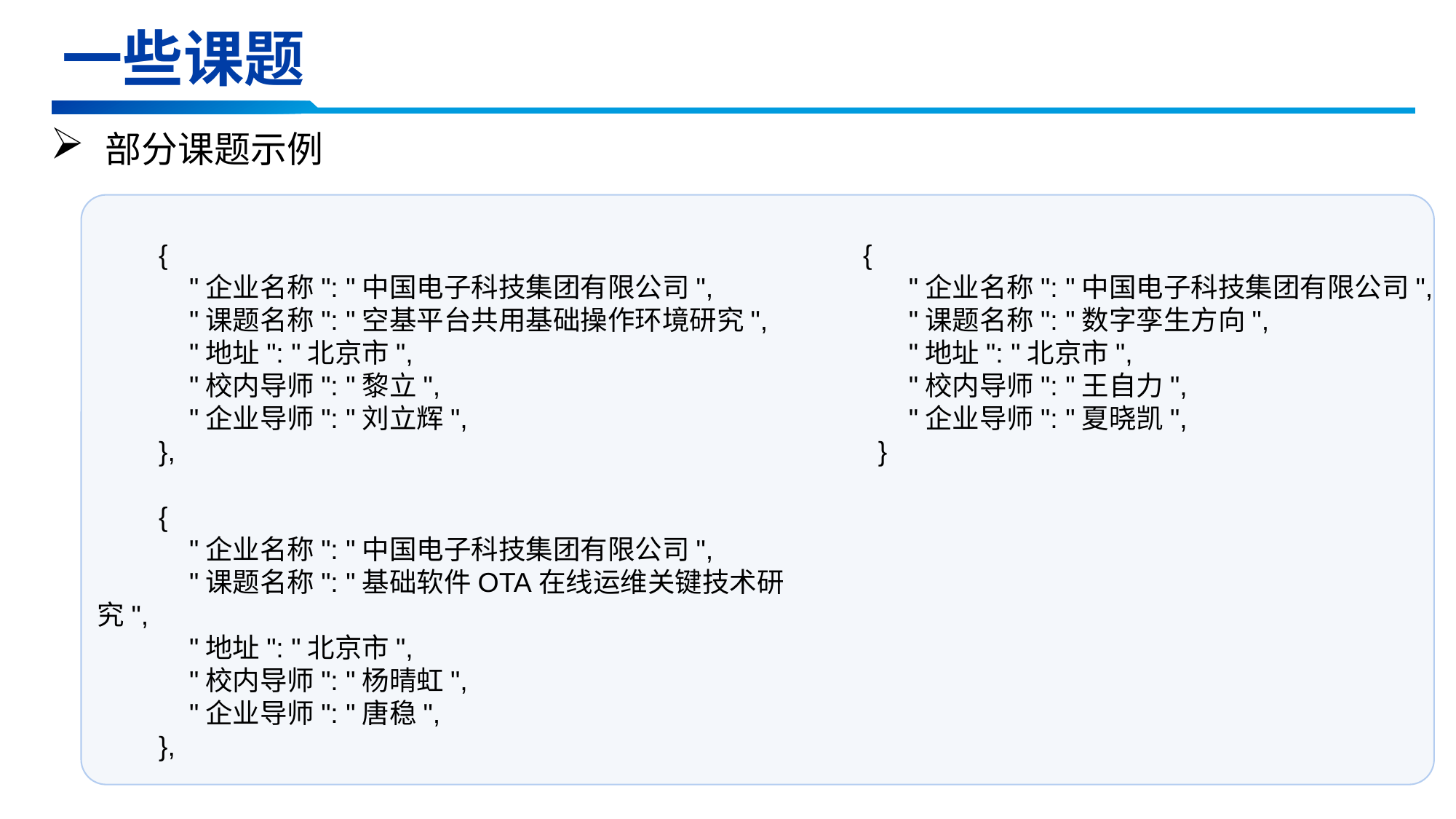

一些课题
8
部分课题示例

        {
            "企业名称": "中国电子科技集团有限公司",
            "课题名称": "空基平台共用基础操作环境研究",
            "地址": "北京市",
            "校内导师": "黎立",
            "企业导师": "刘立辉",
        },
        {
            "企业名称": "中国电子科技集团有限公司",
            "课题名称": "基础软件OTA在线运维关键技术研究",
            "地址": "北京市",
            "校内导师": "杨晴虹",
            "企业导师": "唐稳",
        },

      {
            "企业名称": "中国电子科技集团有限公司",
            "课题名称": "数字孪生方向",
            "地址": "北京市",
            "校内导师": "王自力",
            "企业导师": "夏晓凯",
        }